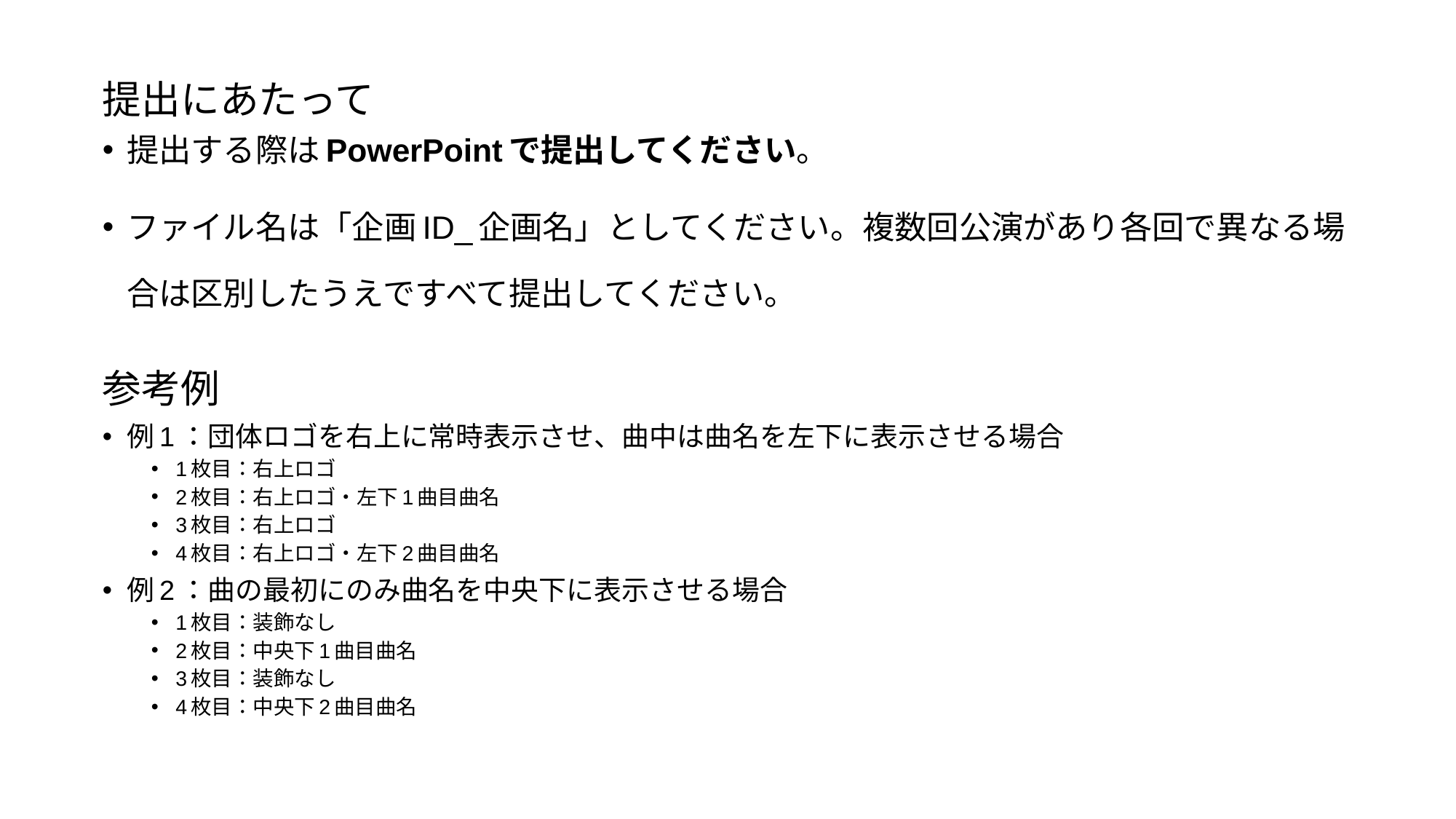

提出にあたって
提出する際はPowerPointで提出してください。
ファイル名は「企画ID_企画名」としてください。複数回公演があり各回で異なる場合は区別したうえですべて提出してください。

参考例
例1：団体ロゴを右上に常時表示させ、曲中は曲名を左下に表示させる場合
1枚目：右上ロゴ
2枚目：右上ロゴ・左下1曲目曲名
3枚目：右上ロゴ
4枚目：右上ロゴ・左下2曲目曲名
例2：曲の最初にのみ曲名を中央下に表示させる場合
1枚目：装飾なし
2枚目：中央下1曲目曲名
3枚目：装飾なし
4枚目：中央下2曲目曲名